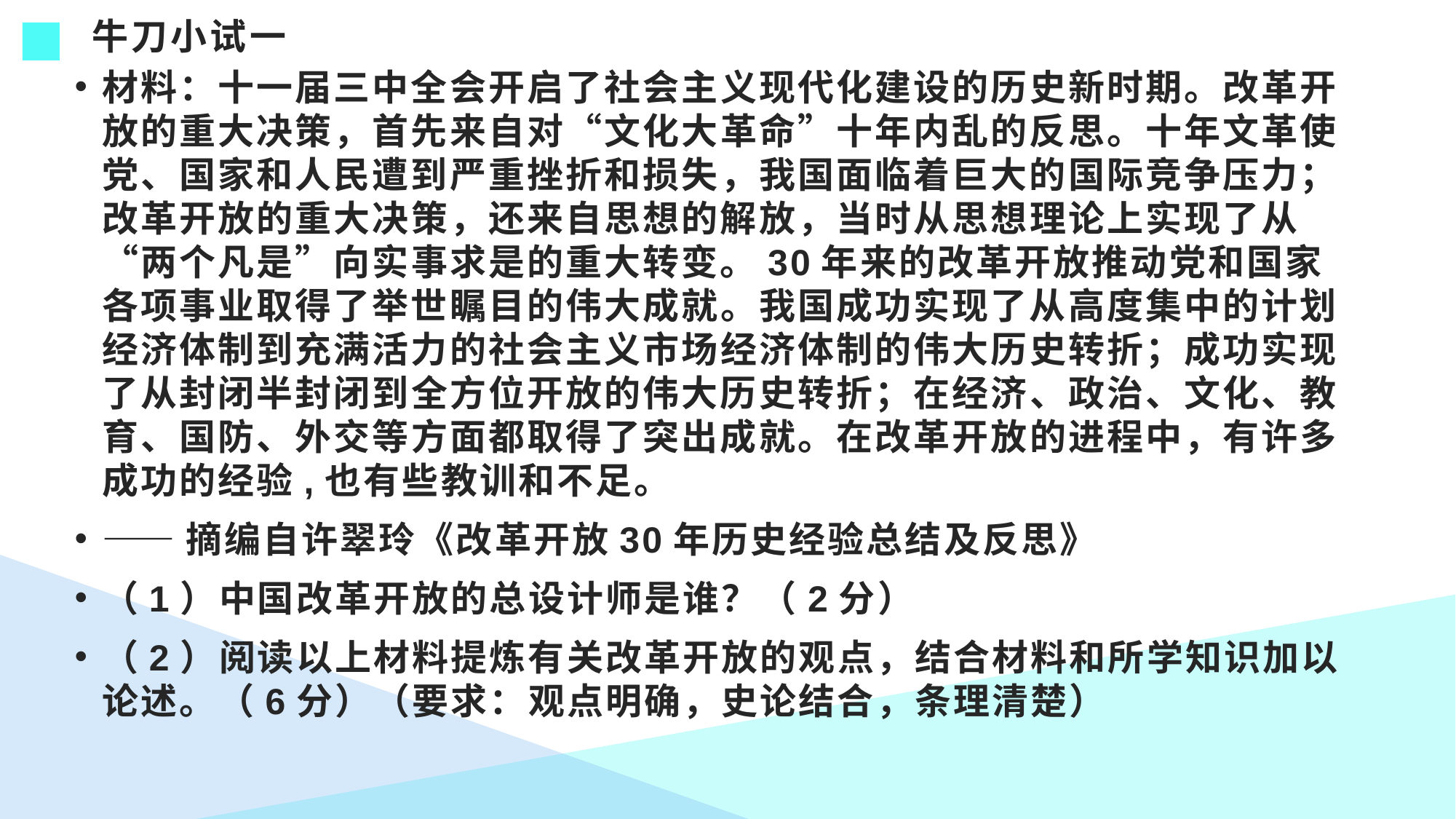

# 牛刀小试一
材料：十一届三中全会开启了社会主义现代化建设的历史新时期。改革开放的重大决策，首先来自对“文化大革命”十年内乱的反思。十年文革使党、国家和人民遭到严重挫折和损失，我国面临着巨大的国际竞争压力；改革开放的重大决策，还来自思想的解放，当时从思想理论上实现了从“两个凡是”向实事求是的重大转变。30年来的改革开放推动党和国家各项事业取得了举世瞩目的伟大成就。我国成功实现了从高度集中的计划经济体制到充满活力的社会主义市场经济体制的伟大历史转折；成功实现了从封闭半封闭到全方位开放的伟大历史转折；在经济、政治、文化、教育、国防、外交等方面都取得了突出成就。在改革开放的进程中，有许多成功的经验,也有些教训和不足。
——摘编自许翠玲《改革开放30年历史经验总结及反思》
（1）中国改革开放的总设计师是谁？（2分）
（2）阅读以上材料提炼有关改革开放的观点，结合材料和所学知识加以论述。（6分）（要求：观点明确，史论结合，条理清楚）